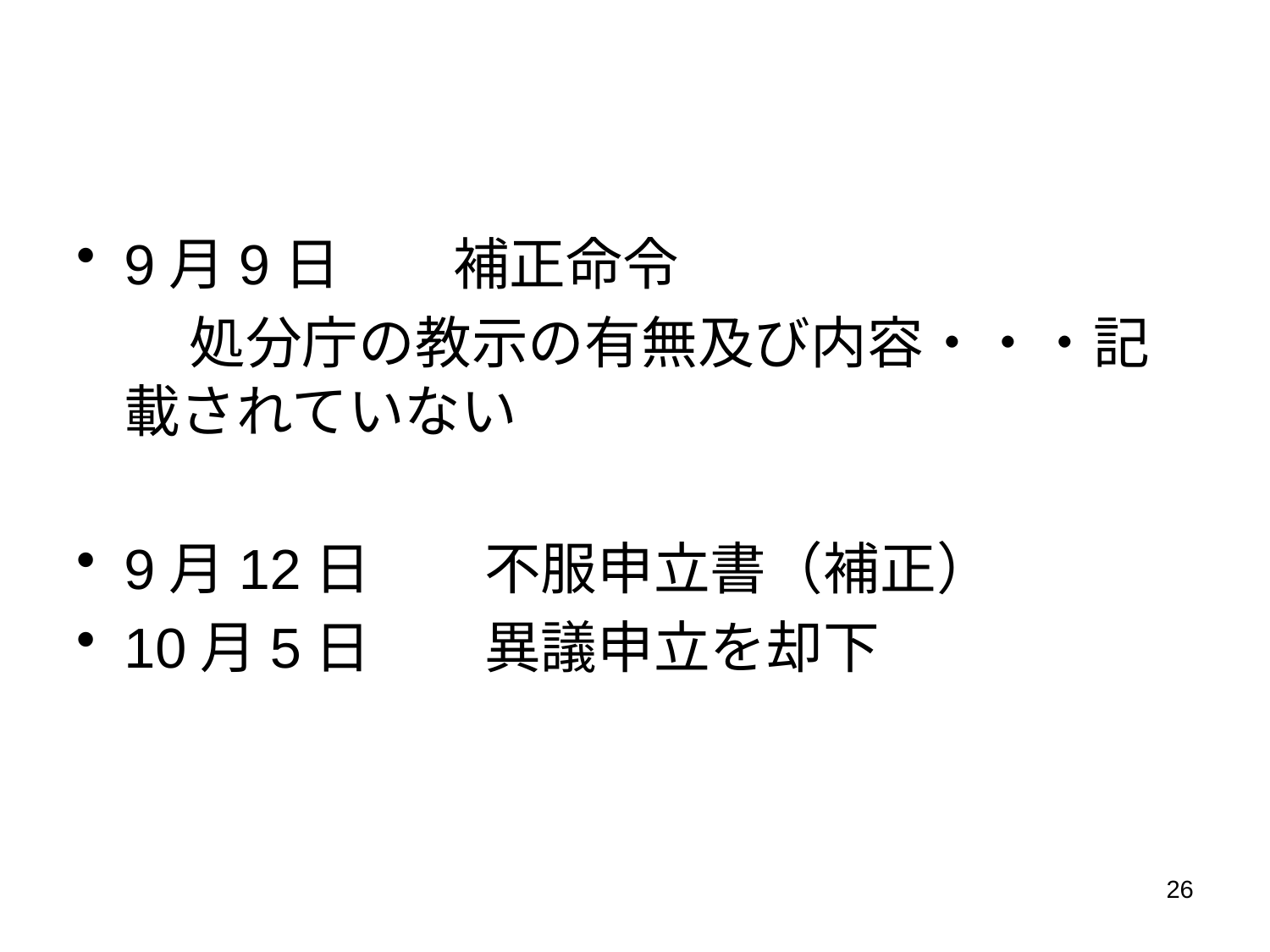

9月9日　　補正命令
　　処分庁の教示の有無及び内容・・・記載されていない

9月12日　　不服申立書（補正）
10月5日　　異議申立を却下
26